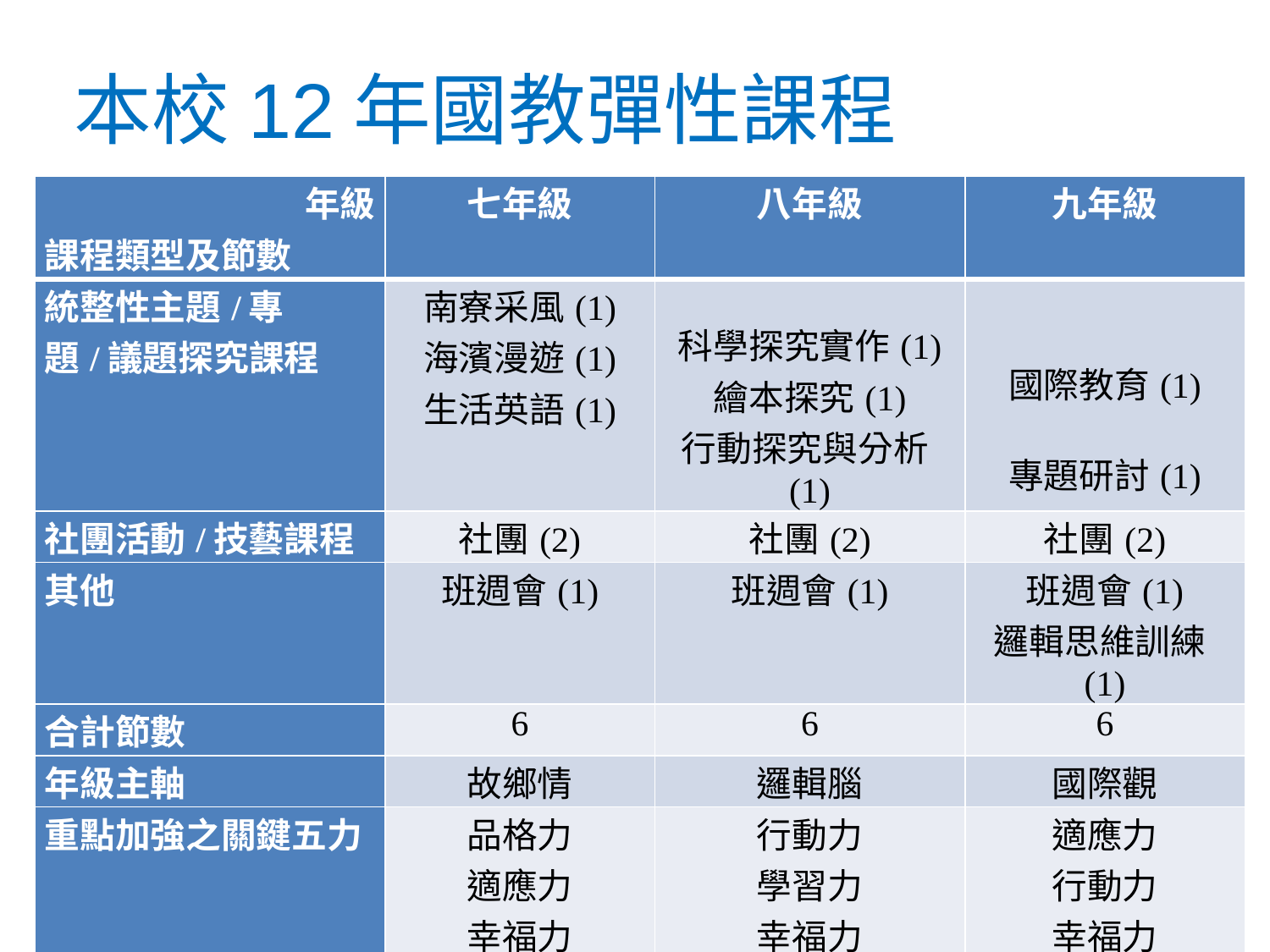

# 本校12年國教彈性課程
| 年級 課程類型及節數 | 七年級 | 八年級 | 九年級 |
| --- | --- | --- | --- |
| 統整性主題/專題/議題探究課程 | 南寮采風(1) 海濱漫遊(1) 生活英語(1) | 科學探究實作(1) 繪本探究(1) 行動探究與分析(1) | 國際教育(1) 專題研討(1) |
| 社團活動/技藝課程 | 社團(2) | 社團(2) | 社團(2) |
| 其他 | 班週會(1) | 班週會(1) | 班週會(1) 邏輯思維訓練(1) |
| 合計節數 | 6 | 6 | 6 |
| 年級主軸 | 故鄉情 | 邏輯腦 | 國際觀 |
| 重點加強之關鍵五力 | 品格力 適應力 幸福力 | 行動力 學習力 幸福力 | 適應力 行動力 幸福力 |